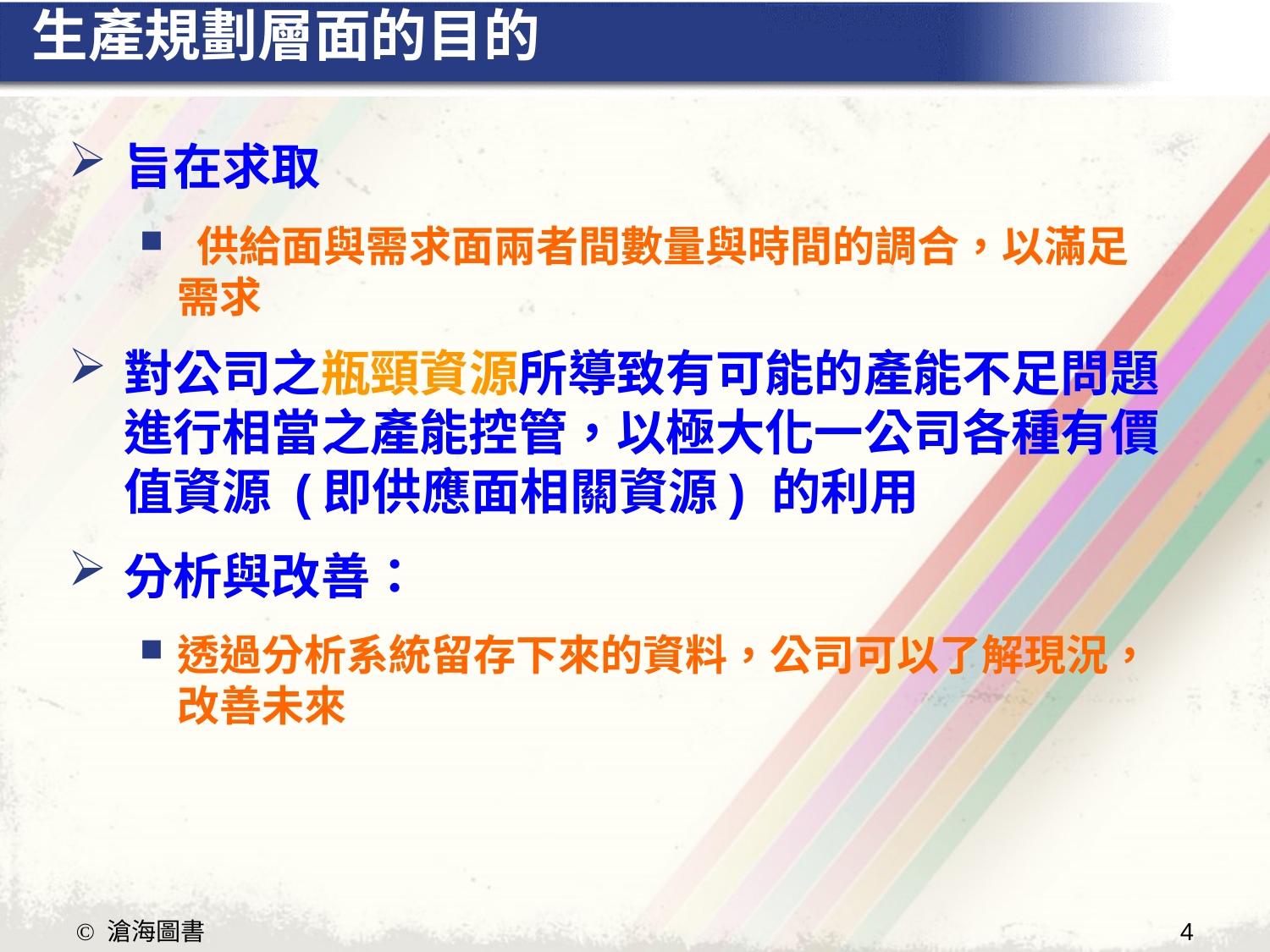

# 生產規劃層面的目的
旨在求取
 供給面與需求面兩者間數量與時間的調合，以滿足需求
對公司之瓶頸資源所導致有可能的產能不足問題進行相當之產能控管，以極大化一公司各種有價值資源 (即供應面相關資源) 的利用
分析與改善：
透過分析系統留存下來的資料，公司可以了解現況，改善未來
4